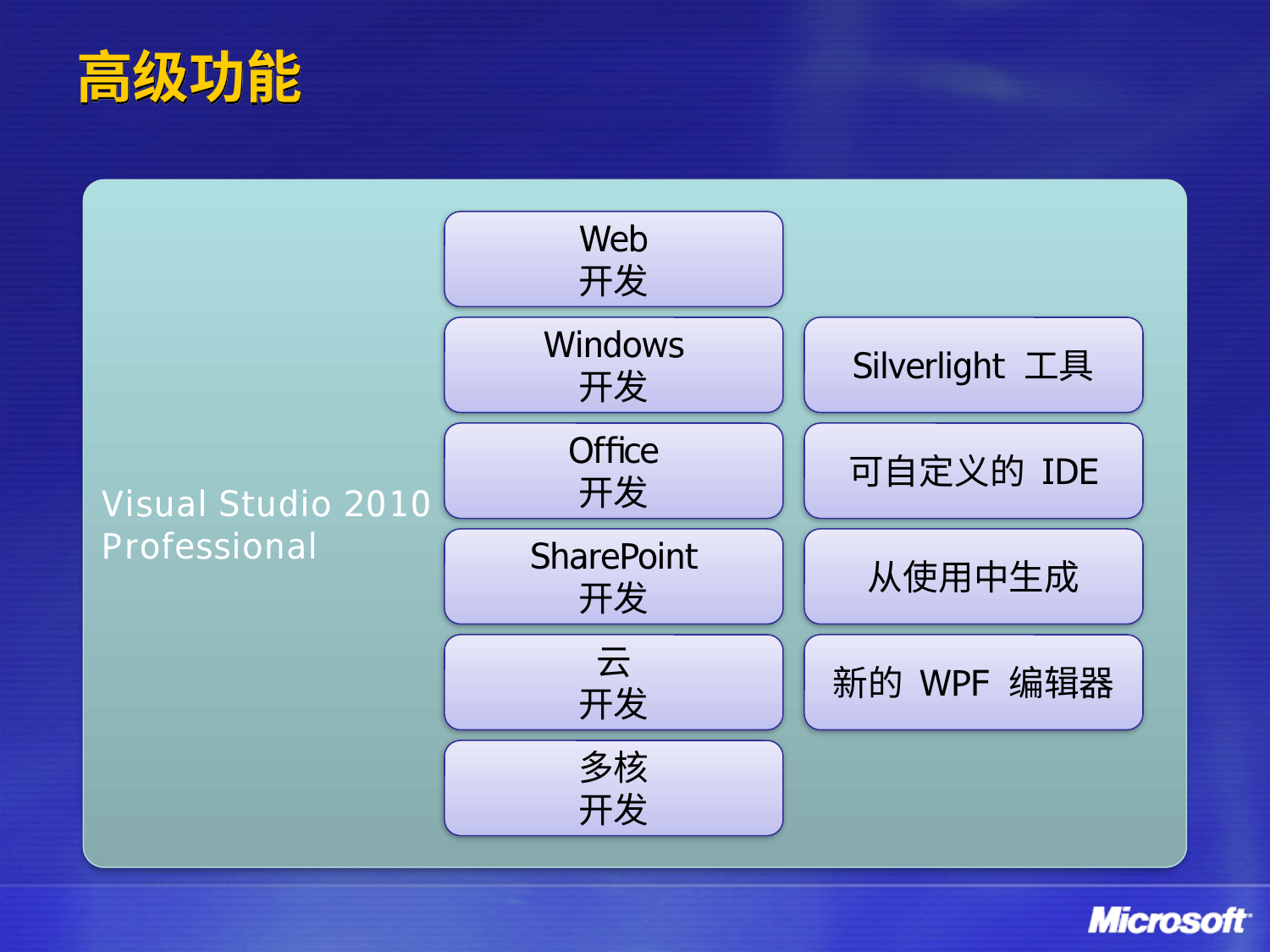

# 高级功能
Visual Studio 2010
Professional
Web
开发
Windows
开发
Silverlight 工具
Office
开发
可自定义的 IDE
SharePoint
开发
从使用中生成
云
开发
新的 WPF 编辑器
多核
开发